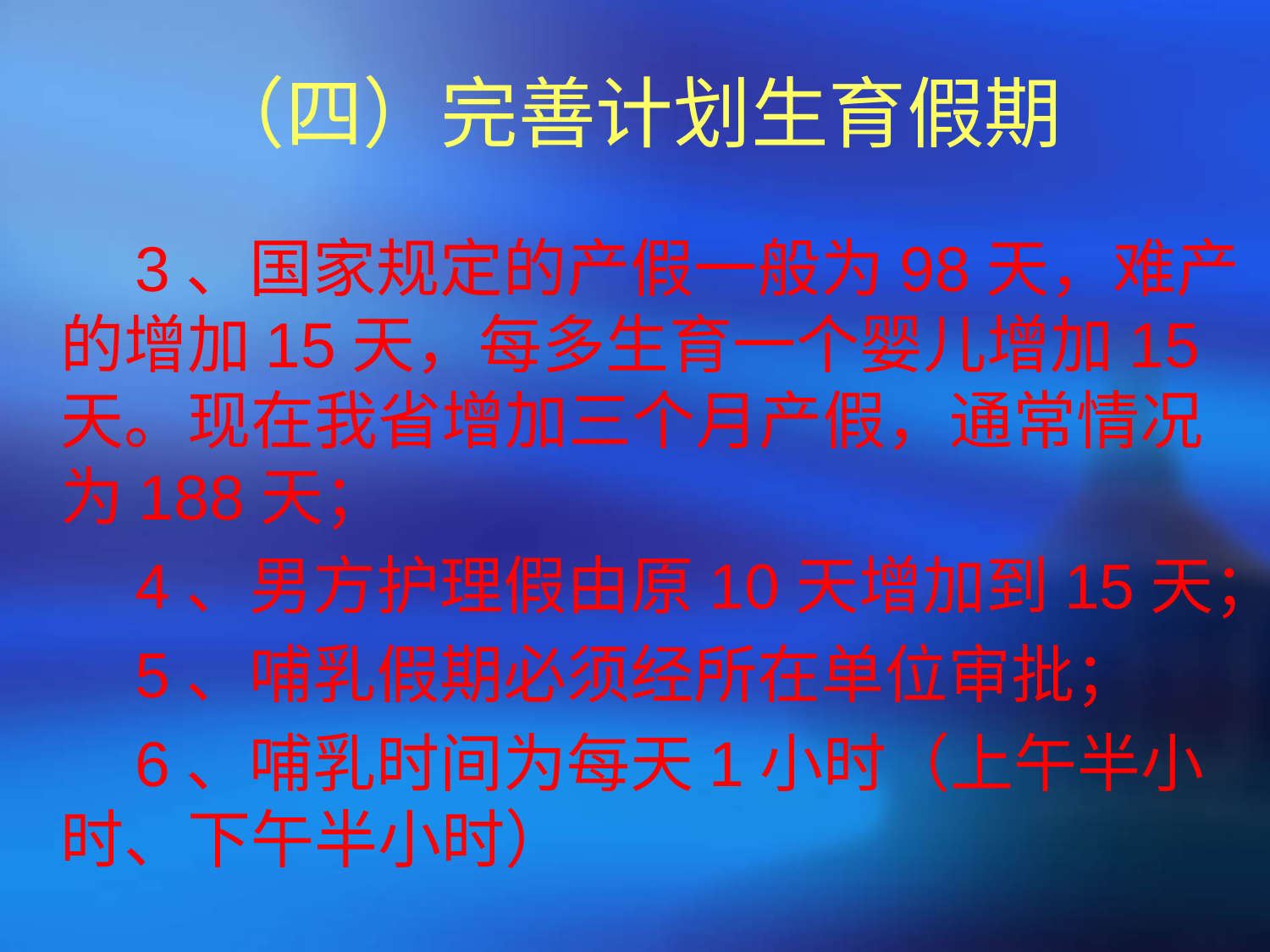

# （四）完善计划生育假期
       3、国家规定的产假一般为98天，难产的增加15天，每多生育一个婴儿增加15天。现在我省增加三个月产假，通常情况为188天；
       4、男方护理假由原10天增加到15天；
       5、哺乳假期必须经所在单位审批；
       6、哺乳时间为每天1小时（上午半小时、下午半小时）